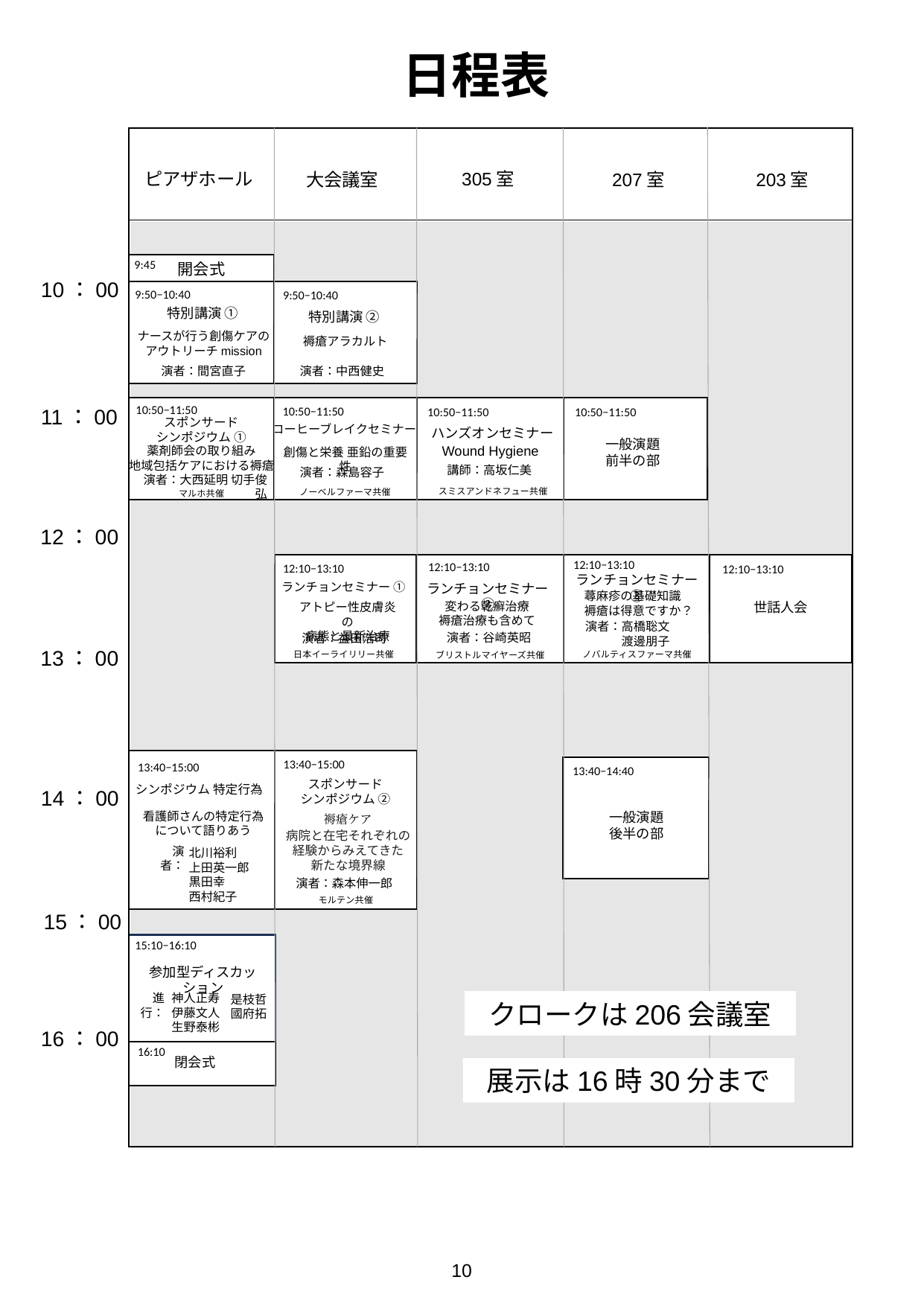

日程表

305室
ピアザホール
207室
203室
大会議室

9:45
開会式

10：00

9:50−10:40
9:50−10:40
特別講演 ①
特別講演 ②
ナースが行う創傷ケアの
アウトリーチmission
褥瘡アラカルト
演者：間宮直子
演者：中西健史
10:50−11:50

11：00
10:50−11:50
10:50−11:50
10:50−11:50
スポンサード
シンポジウム ①
コーヒーブレイクセミナー
ハンズオンセミナー
一般演題
前半の部
Wound Hygiene
薬剤師会の取り組み
地域包括ケアにおける褥瘡
創傷と栄養 亜鉛の重要性
講師：高坂仁美
演者：森島容子
演者：大西延明 切手俊弘
スミスアンドネフュー共催
ノーベルファーマ共催
マルホ共催
12：00
12:10−13:10
12:10−13:10

12:10−13:10
12:10−13:10
ランチョンセミナー ③
ランチョンセミナー ①
ランチョンセミナー ②
蕁麻疹の基礎知識
褥瘡は得意ですか？
変わる乾癬治療
褥瘡治療も含めて
世話人会
アトピー性皮膚炎の
病態と最新治療
演者：高橋聡文
渡邊朋子
演者：谷崎英昭
演者：益田浩司
13：00
日本イーライリリー共催
ノバルティスファーマ共催
ブリストルマイヤーズ共催

13:40−15:00
13:40−15:00

13:40−14:40
スポンサード
シンポジウム ②
シンポジウム 特定行為
14：00
看護師さんの特定行為
について語りあう
一般演題
後半の部
褥瘡ケア
病院と在宅それぞれの
経験からみえてきた
新たな境界線
演者：
北川裕利
上田英一郎
黒田幸
西村紀子
演者：森本伸一郎
モルテン共催
15：00
15:10−16:10

参加型ディスカッション
進行：
神人正寿
伊藤文人
生野泰彬
是枝哲
國府拓
クロークは206会議室
16：00
16:10

閉会式
展示は16時30分まで
10